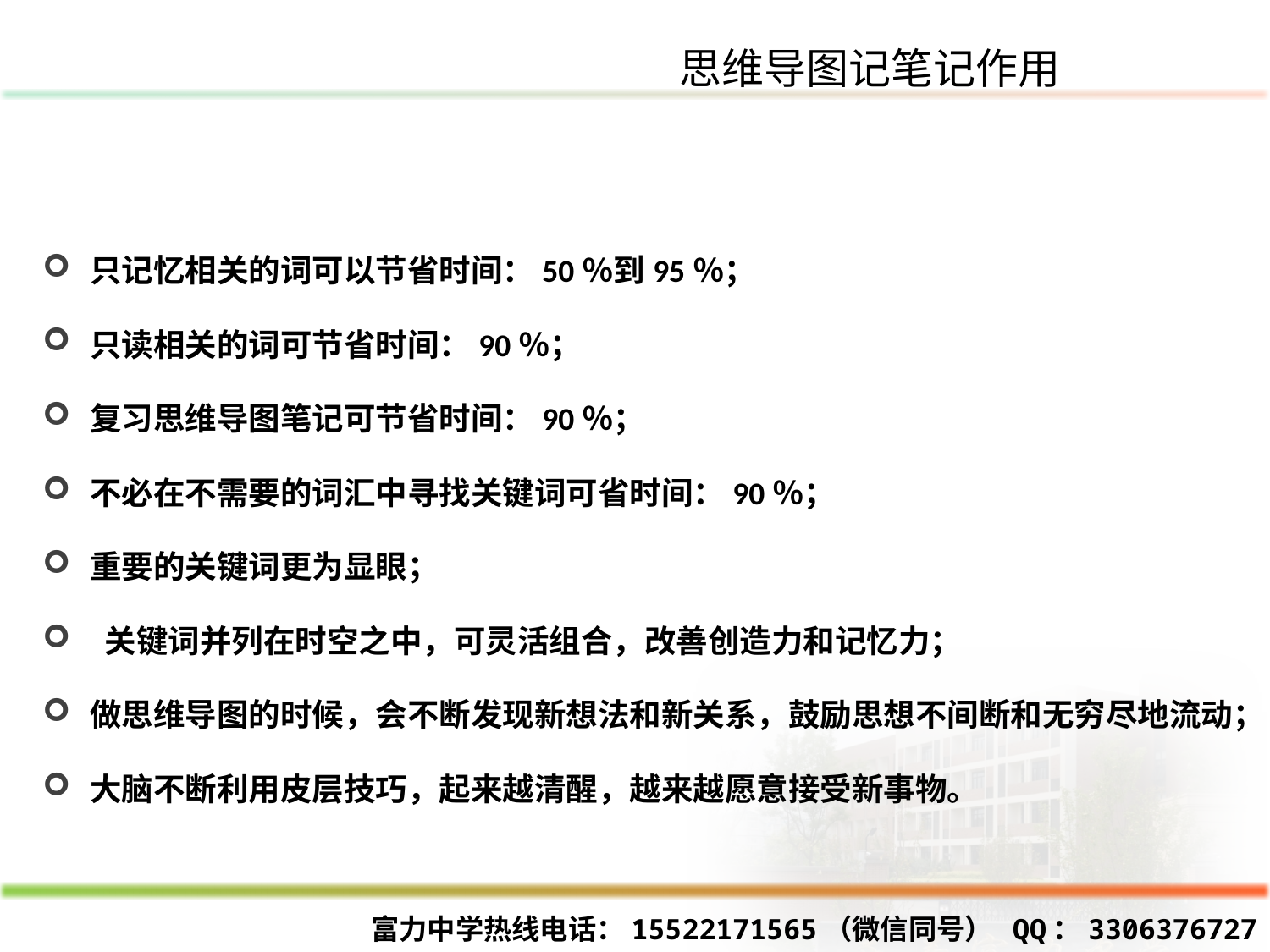

# 思维导图记笔记作用
只记忆相关的词可以节省时间：50％到95％；
只读相关的词可节省时间：90％；
复习思维导图笔记可节省时间：90％；
不必在不需要的词汇中寻找关键词可省时间：90％；
重要的关键词更为显眼；
 关键词并列在时空之中，可灵活组合，改善创造力和记忆力；
做思维导图的时候，会不断发现新想法和新关系，鼓励思想不间断和无穷尽地流动；
大脑不断利用皮层技巧，起来越清醒，越来越愿意接受新事物。